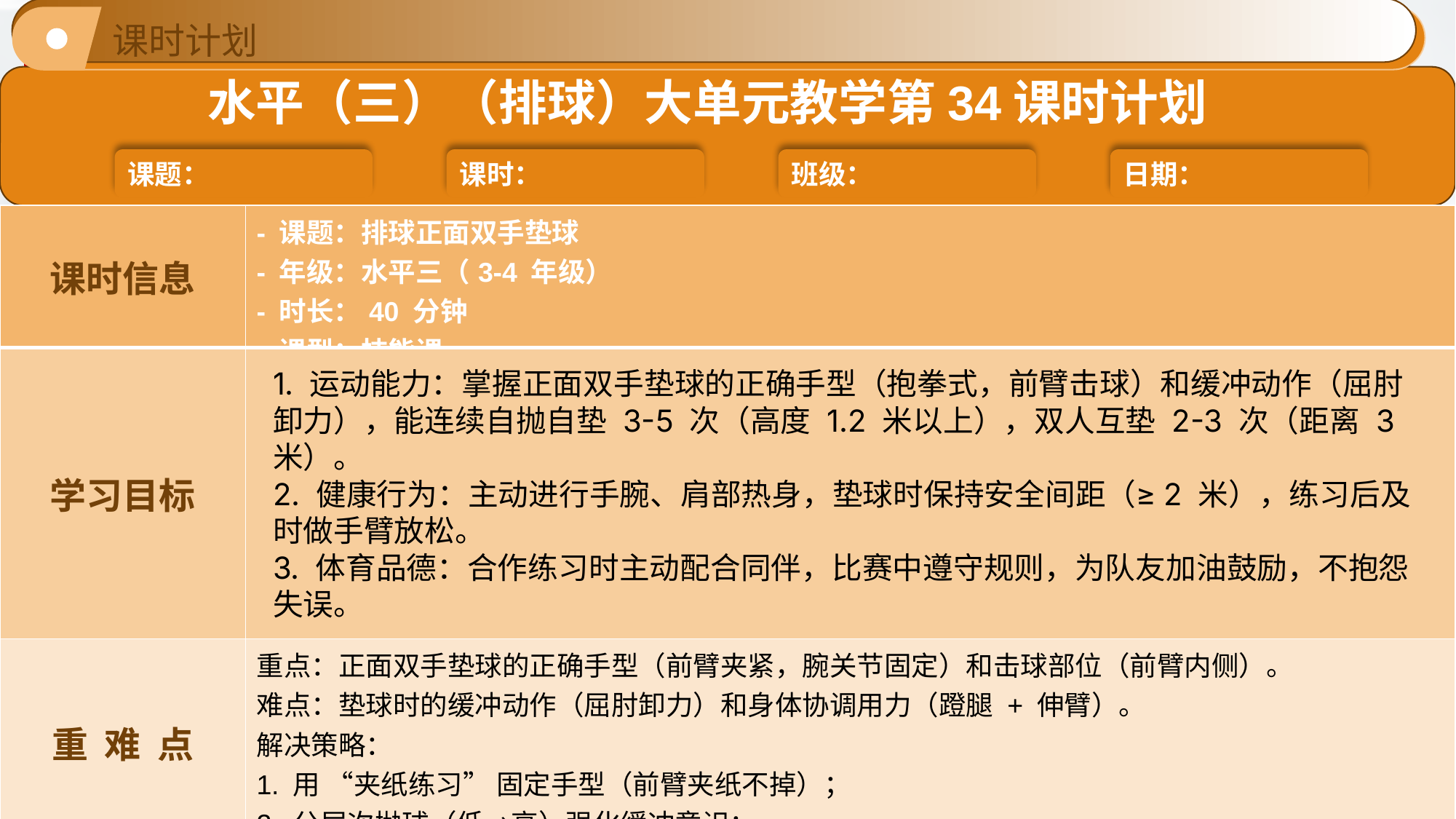

课时计划

水平（三）（排球）大单元教学第34课时计划
课题：
课时：
班级：
日期：
| 课时信息 | - 课题：排球正面双手垫球 - 年级：水平三（3-4 年级） - 时长：40 分钟 - 课型：技能课 |
| --- | --- |
| 学习目标 | 1. 运动能力：掌握正面双手垫球的正确手型（抱拳式，前臂击球）和缓冲动作（屈肘卸力），能连续自抛自垫 3-5 次（高度 1.2 米以上），双人互垫 2-3 次（距离 3 米）。 2. 健康行为：主动进行手腕、肩部热身，垫球时保持安全间距（≥2 米），练习后及时做手臂放松。 3. 体育品德：合作练习时主动配合同伴，比赛中遵守规则，为队友加油鼓励，不抱怨失误。 |
| 重 难 点 | 重点：正面双手垫球的正确手型（前臂夹紧，腕关节固定）和击球部位（前臂内侧）。 难点：垫球时的缓冲动作（屈肘卸力）和身体协调用力（蹬腿 + 伸臂）。 解决策略： 1. 用 “夹纸练习” 固定手型（前臂夹纸不掉）； 2. 分层次抛球（低→高）强化缓冲意识； 3. 用 “口令同步法”（“蹬 - 伸 - 垫”）协调全身用力。 |
| 教法学法 | （蹬腿 + 伸臂）。 解决策略： 1. 用 “夹纸练习” 固定手型（前臂夹纸不掉）； 2. 分层次抛球（低→高）强化缓冲意识； 3. 用 “口令同步法”（“蹬 - 伸 - 垫”）协调全身用力。 |